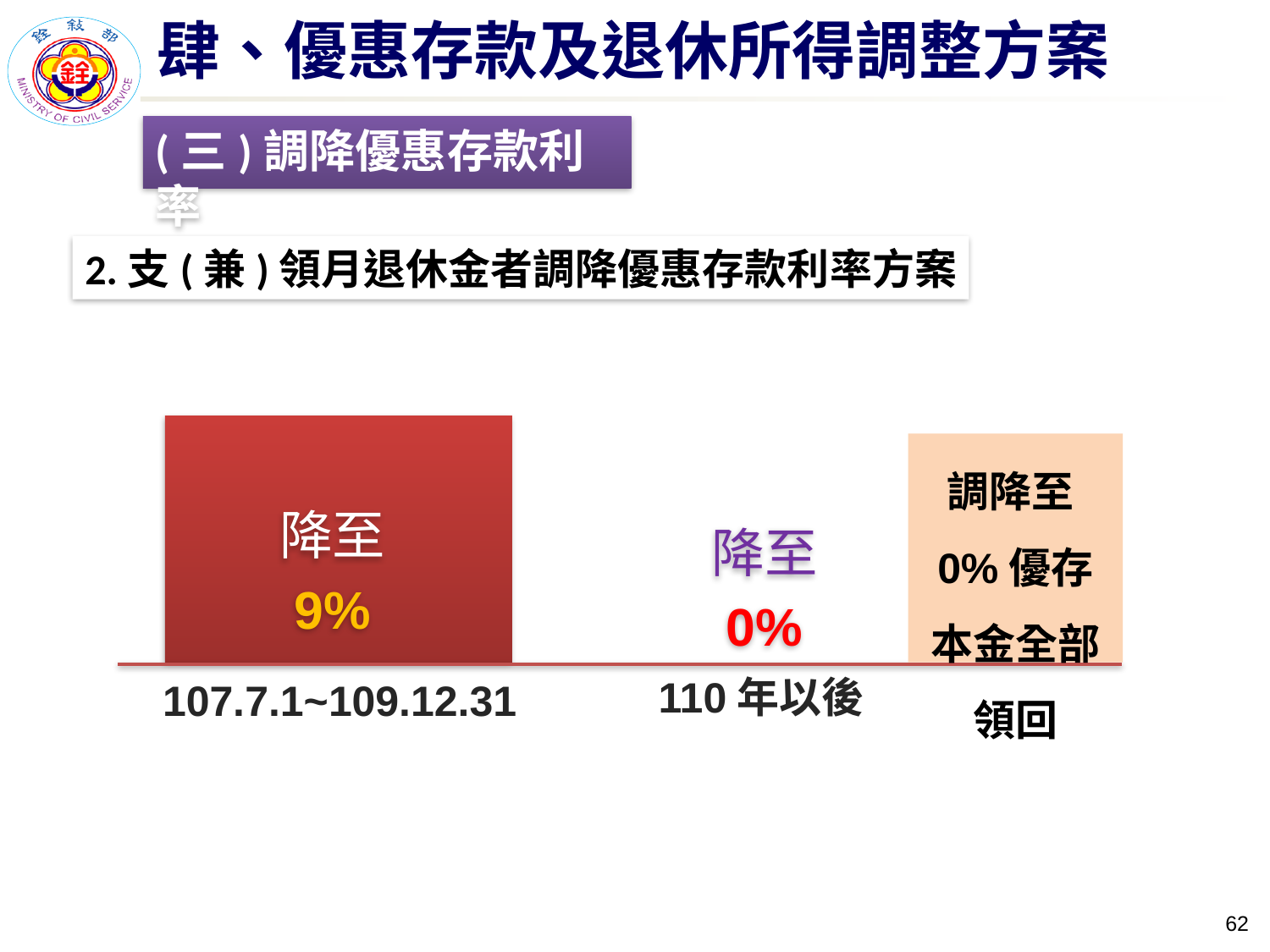

肆、優惠存款及退休所得調整方案
(三)調降優惠存款利率

2.支(兼)領月退休金者調降優惠存款利率方案

降至
9%
降至
0%
110年以後
107.7.1~109.12.31
調降至0%優存本金全部領回
62